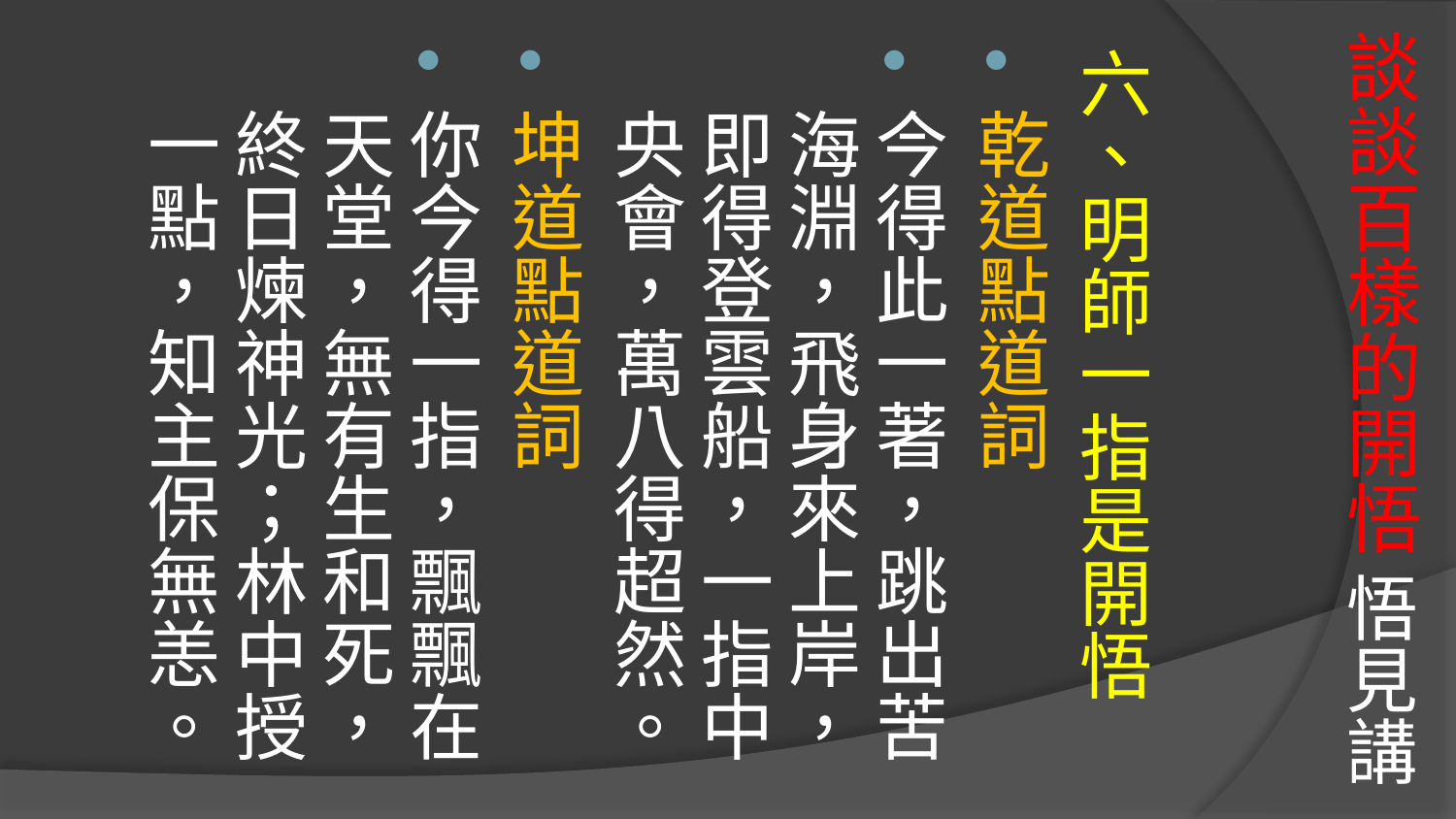

# 談談百樣的開悟 悟見講
六、明師一指是開悟
乾道點道詞
今得此一著，跳出苦海淵，飛身來上岸，即得登雲船，一指中央會，萬八得超然。
坤道點道詞
你今得一指，飄飄在天堂，無有生和死，終日煉神光；林中授一點，知主保無恙。